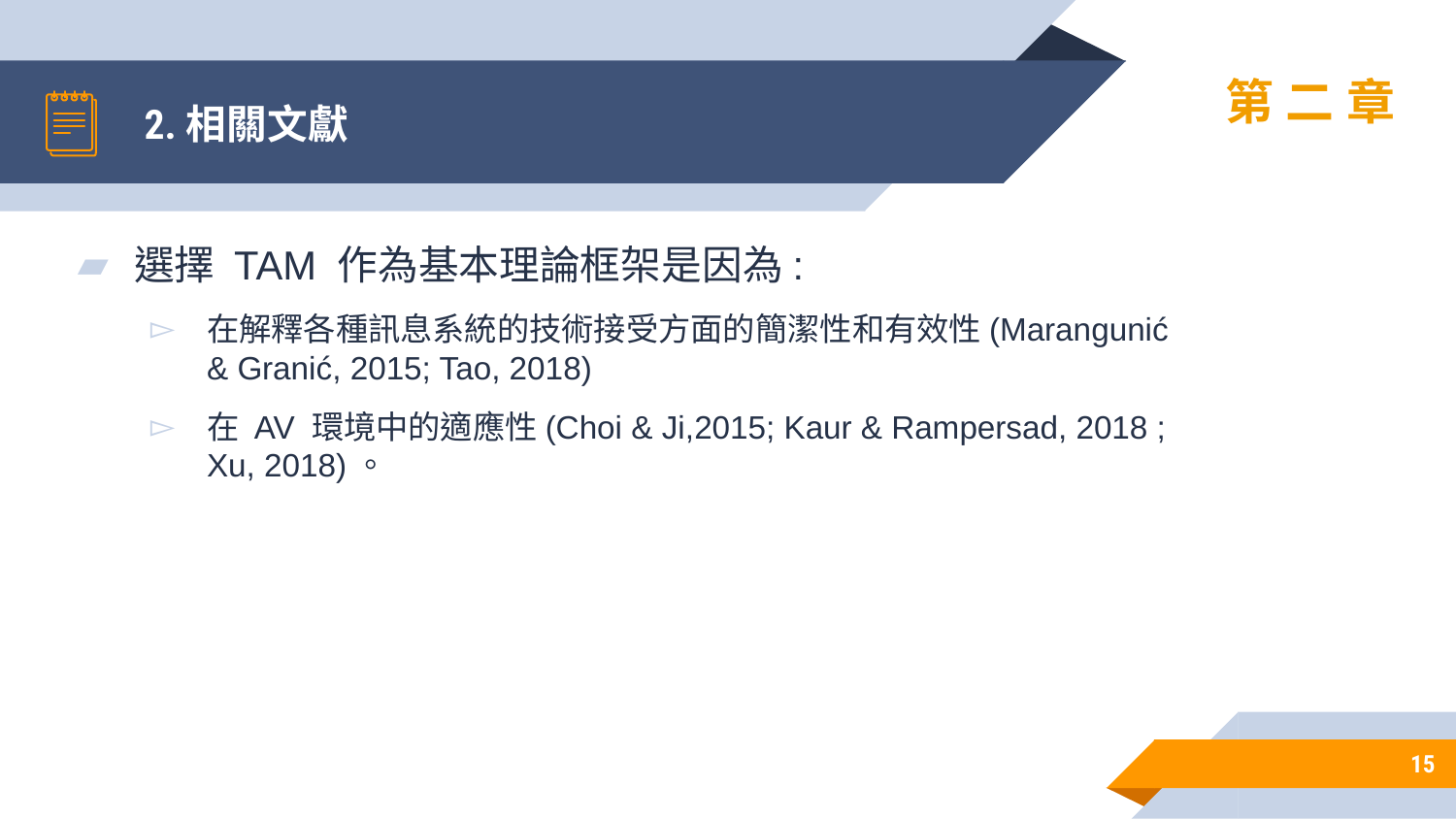

# 2.相關文獻
第二章

選擇 TAM 作為基本理論框架是因為:
在解釋各種訊息系統的技術接受方面的簡潔性和有效性(Marangunić & Granić, 2015; Tao, 2018)
在 AV 環境中的適應性(Choi & Ji,2015; Kaur & Rampersad, 2018 ; Xu, 2018)。
15